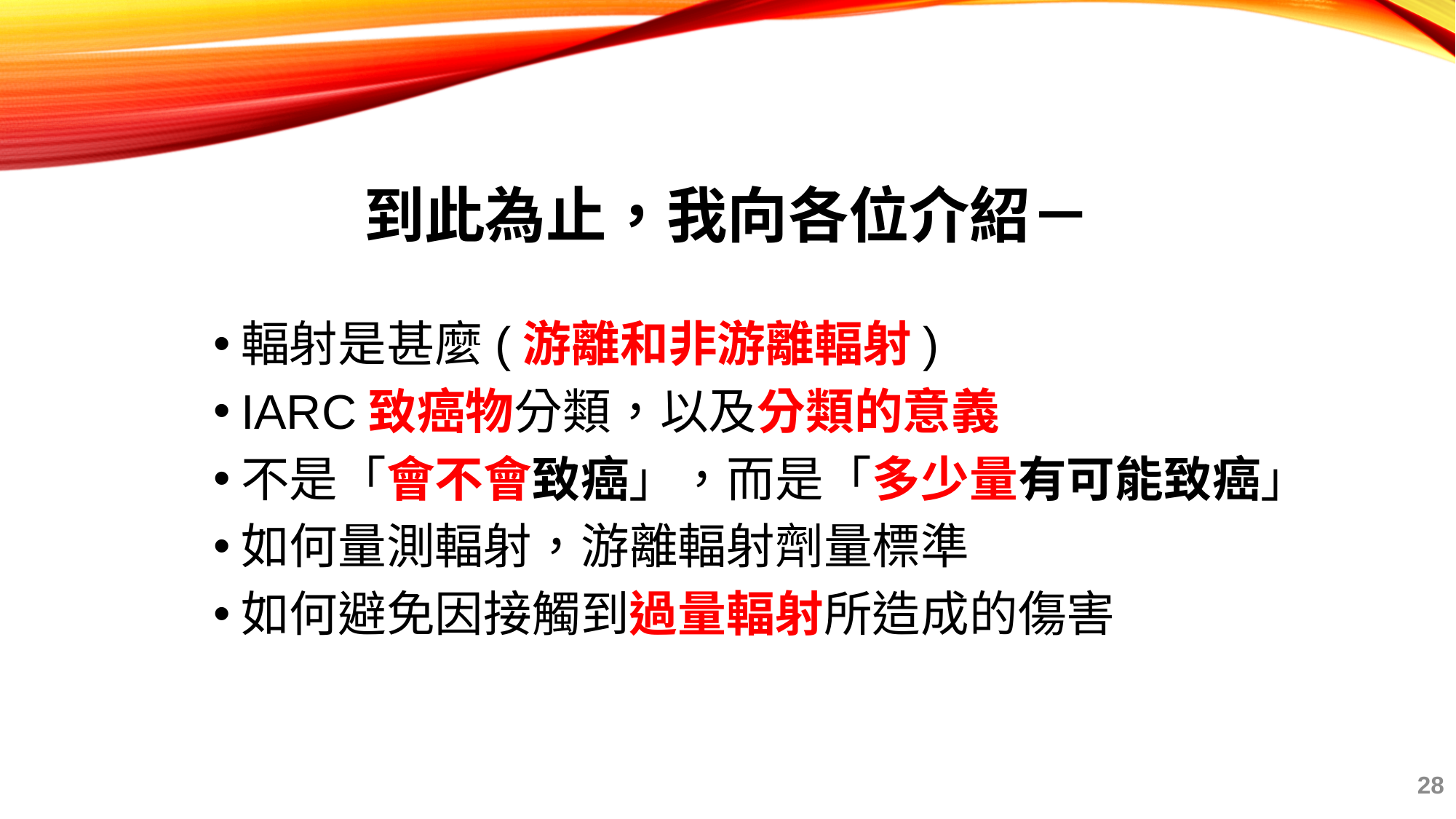

# 到此為止，我向各位介紹－
輻射是甚麼(游離和非游離輻射)
IARC致癌物分類，以及分類的意義
不是「會不會致癌」，而是「多少量有可能致癌」
如何量測輻射，游離輻射劑量標準
如何避免因接觸到過量輻射所造成的傷害

28